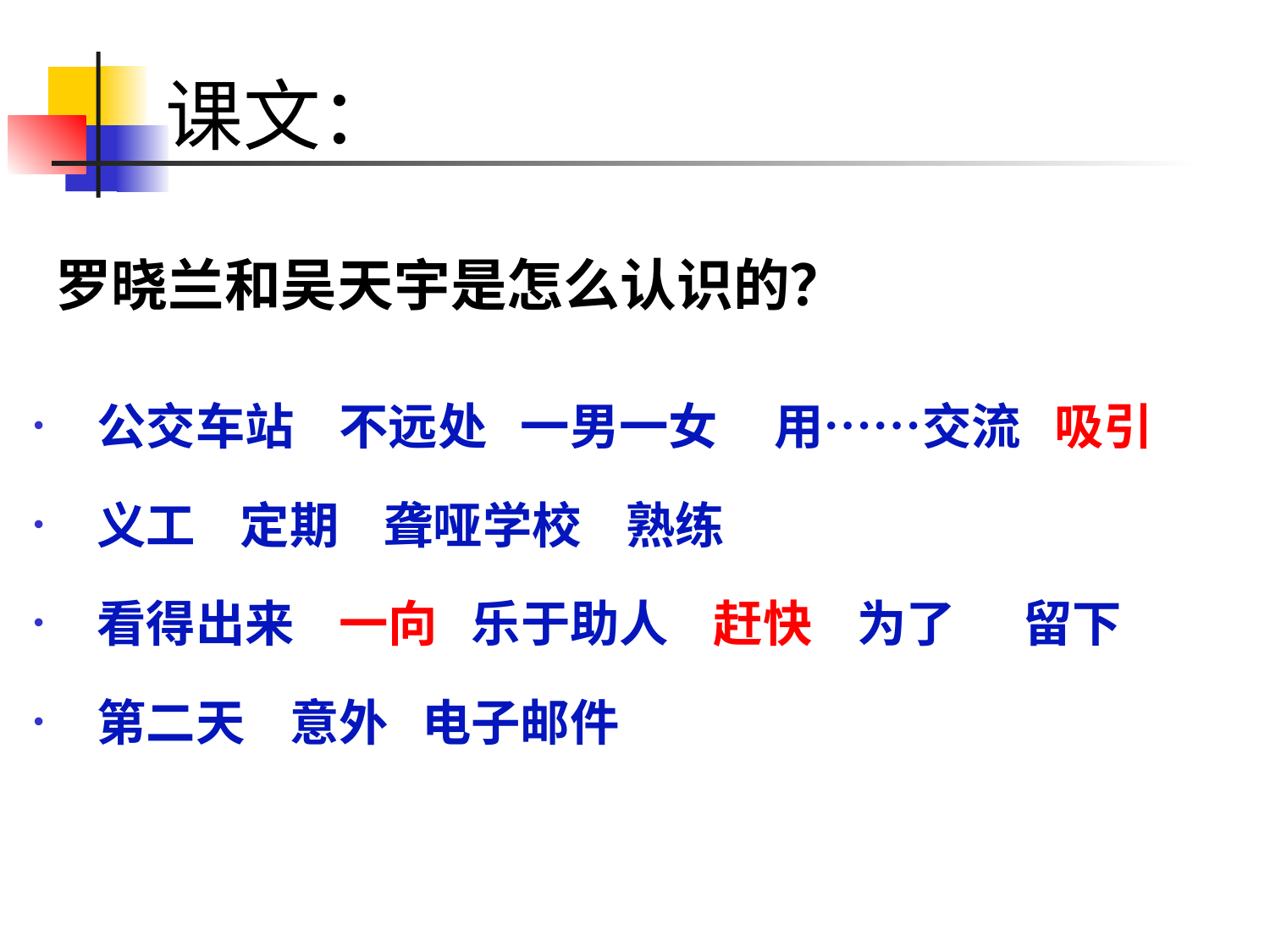

# 课文：
罗晓兰和吴天宇是怎么认识的？
公交车站    不远处   一男一女     用……交流   吸引
义工    定期    聋哑学校    熟练
看得出来    一向   乐于助人    赶快    为了      留下
第二天    意外   电子邮件